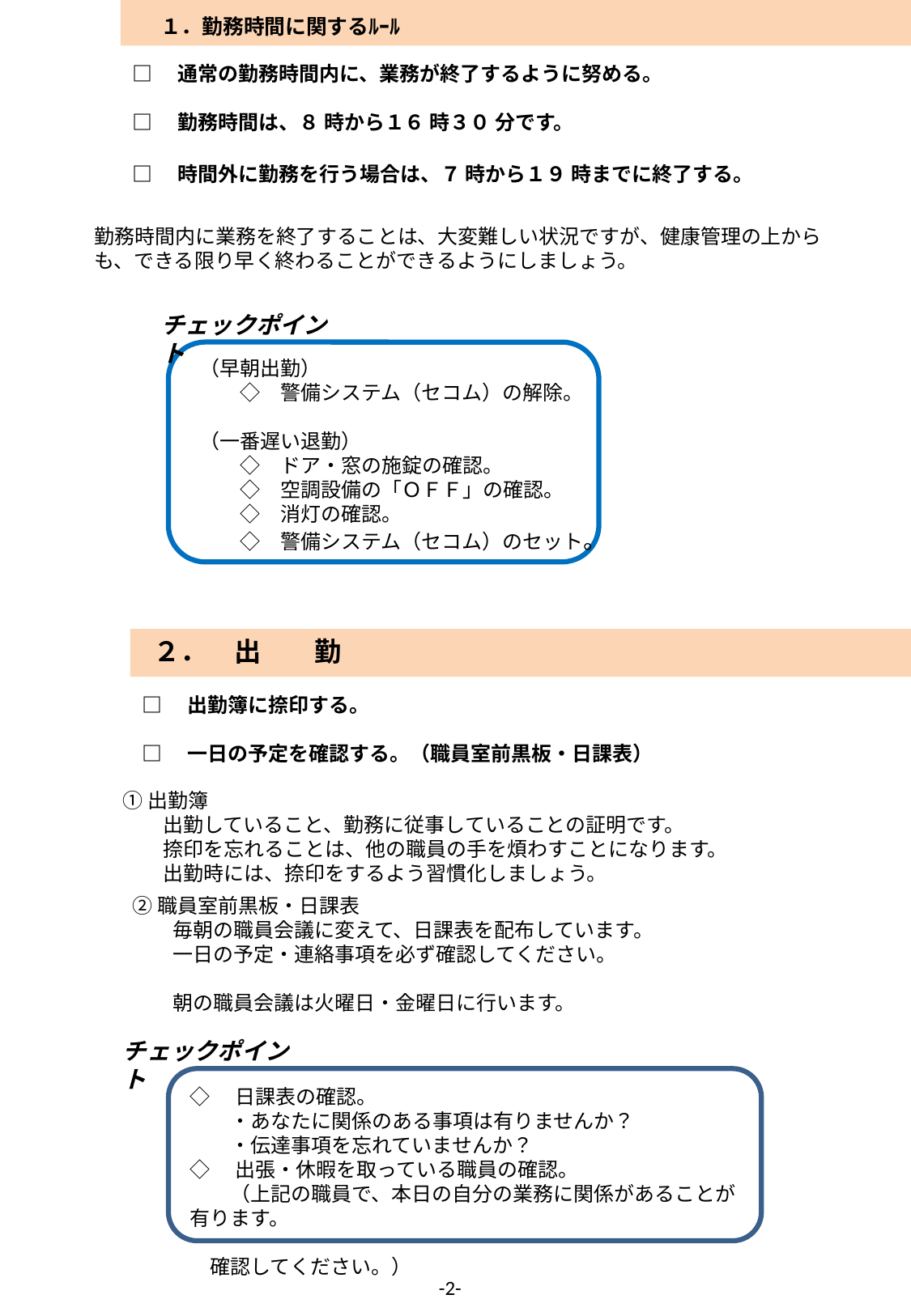

１．勤務時間に関するﾙｰﾙ
□　通常の勤務時間内に、業務が終了するように努める。

□　勤務時間は、８ 時から１６ 時３０ 分です。

□　時間外に勤務を行う場合は、７ 時から１９ 時までに終了する。
勤務時間内に業務を終了することは、大変難しい状況ですが、健康管理の上からも、できる限り早く終わることができるようにしましょう。
チェックポイント

（早朝出勤）
　　◇　警備システム（セコム）の解除。

（一番遅い退勤）
　　◇　ドア・窓の施錠の確認。
　　◇　空調設備の「ＯＦＦ」の確認。
　　◇　消灯の確認。
　　◇　警備システム（セコム）のセット。

 ２．　出　　勤

□　出勤簿に捺印する。

□　一日の予定を確認する。（職員室前黒板・日課表）

①出勤簿
　　出勤していること、勤務に従事していることの証明です。
　　捺印を忘れることは、他の職員の手を煩わすことになります。
　　出勤時には、捺印をするよう習慣化しましょう。
②職員室前黒板・日課表
　　毎朝の職員会議に変えて、日課表を配布しています。
　　一日の予定・連絡事項を必ず確認してください。

　　朝の職員会議は火曜日・金曜日に行います。
チェックポイント

◇　日課表の確認。
　　・あなたに関係のある事項は有りませんか？
　　・伝達事項を忘れていませんか？
◇　出張・休暇を取っている職員の確認。
　　（上記の職員で、本日の自分の業務に関係があることが有ります。
　　　　　　　　　　　　　　　　　　　　　　　　　　　　確認してください。）

-2-